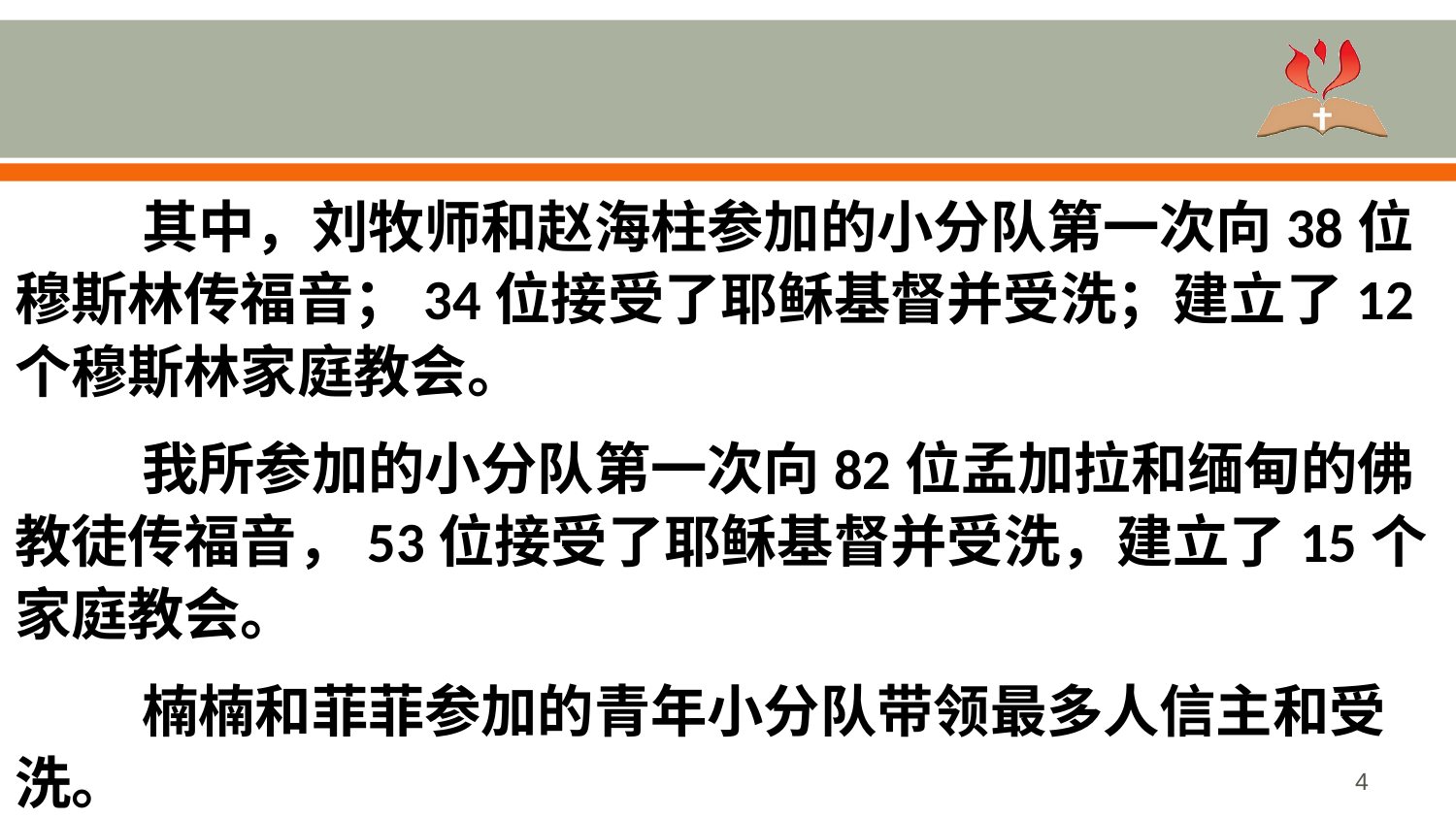

其中，刘牧师和赵海柱参加的小分队第一次向38位穆斯林传福音；34位接受了耶稣基督并受洗；建立了12个穆斯林家庭教会。
我所参加的小分队第一次向82位孟加拉和缅甸的佛教徒传福音，53位接受了耶稣基督并受洗，建立了15个家庭教会。
楠楠和菲菲参加的青年小分队带领最多人信主和受洗。

4